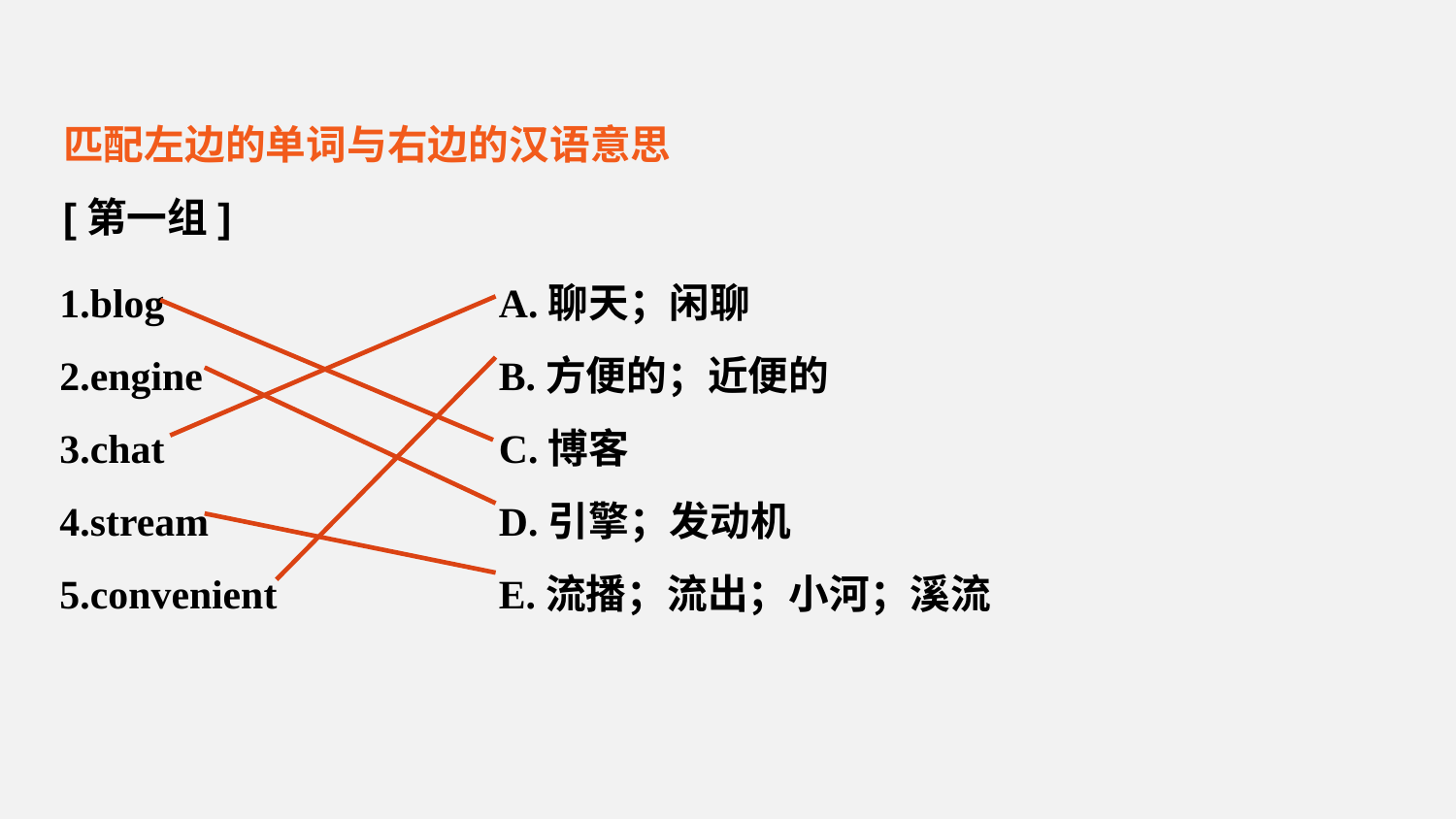

匹配左边的单词与右边的汉语意思
[第一组]
1.blog　　	A.聊天；闲聊
2.engine  	B.方便的；近便的
3.chat  	C.博客
4.stream  	D.引擎；发动机
5.convenient  	E.流播；流出；小河；溪流